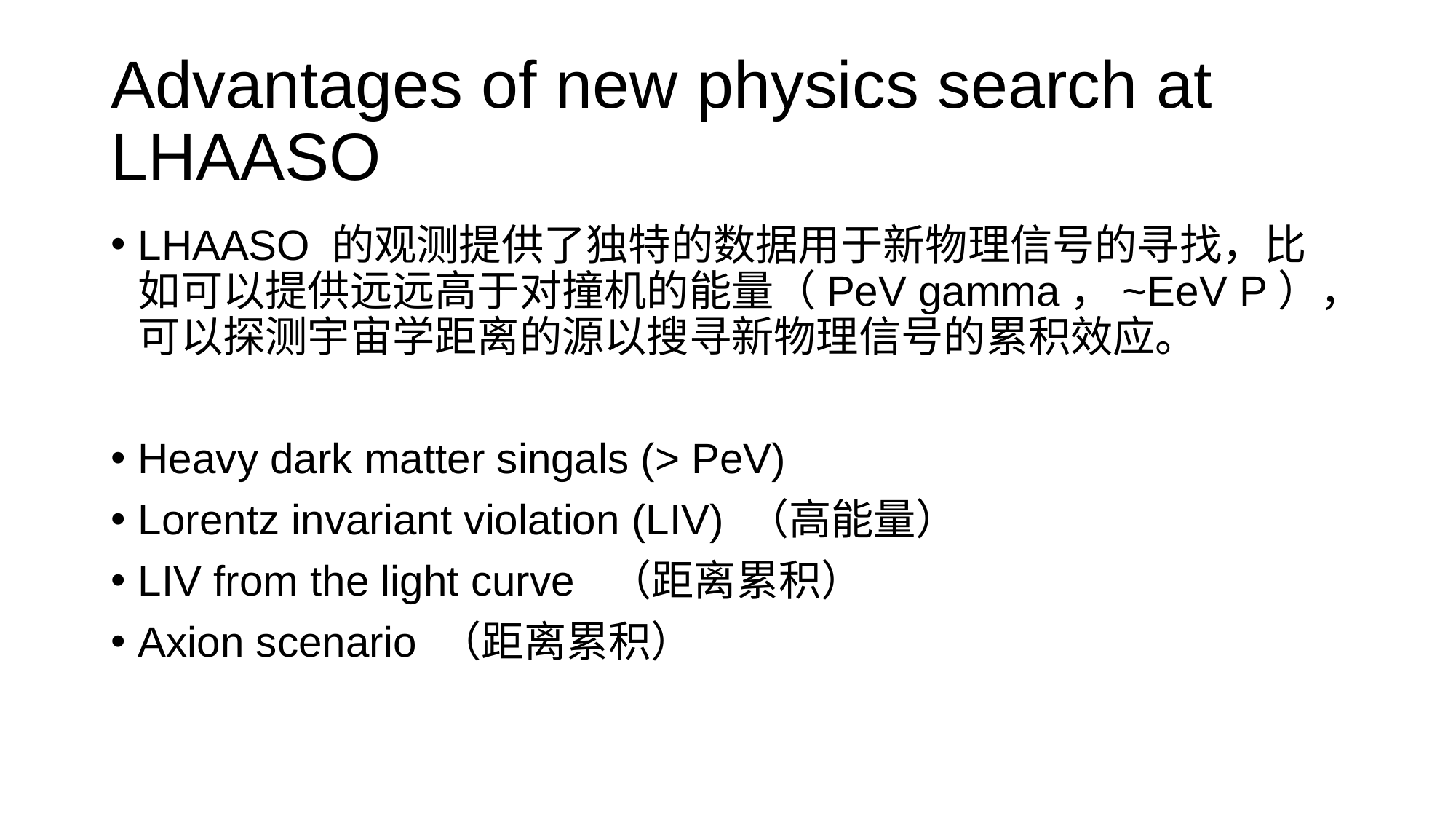

# Advantages of new physics search at LHAASO
LHAASO 的观测提供了独特的数据用于新物理信号的寻找，比如可以提供远远高于对撞机的能量（PeV gamma，~EeV P），可以探测宇宙学距离的源以搜寻新物理信号的累积效应。

Heavy dark matter singals (> PeV)
Lorentz invariant violation (LIV) （高能量）
LIV from the light curve  （距离累积）
Axion scenario （距离累积）